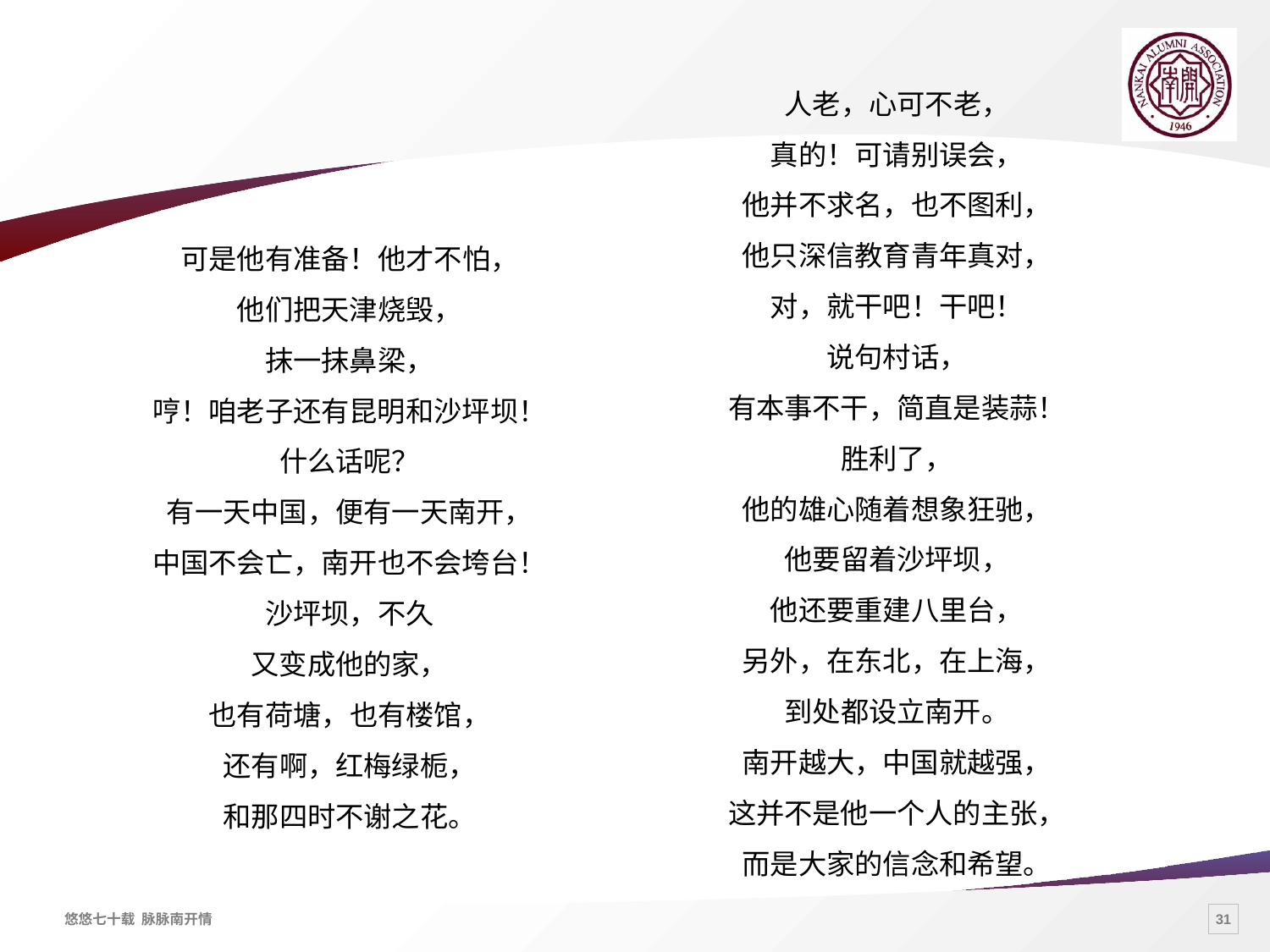

#
人老，心可不老，
真的！可请别误会，
他并不求名，也不图利，
他只深信教育青年真对，
对，就干吧！干吧！
说句村话，
有本事不干，简直是装蒜！
胜利了，
他的雄心随着想象狂驰，
他要留着沙坪坝，
他还要重建八里台，
另外，在东北，在上海，
到处都设立南开。
南开越大，中国就越强，
这并不是他一个人的主张，
而是大家的信念和希望。
可是他有准备！他才不怕，
他们把天津烧毁，
抹一抹鼻梁，
哼！咱老子还有昆明和沙坪坝！
什么话呢？
有一天中国，便有一天南开，
中国不会亡，南开也不会垮台！
沙坪坝，不久
又变成他的家，
也有荷塘，也有楼馆，
还有啊，红梅绿栀，
和那四时不谢之花。